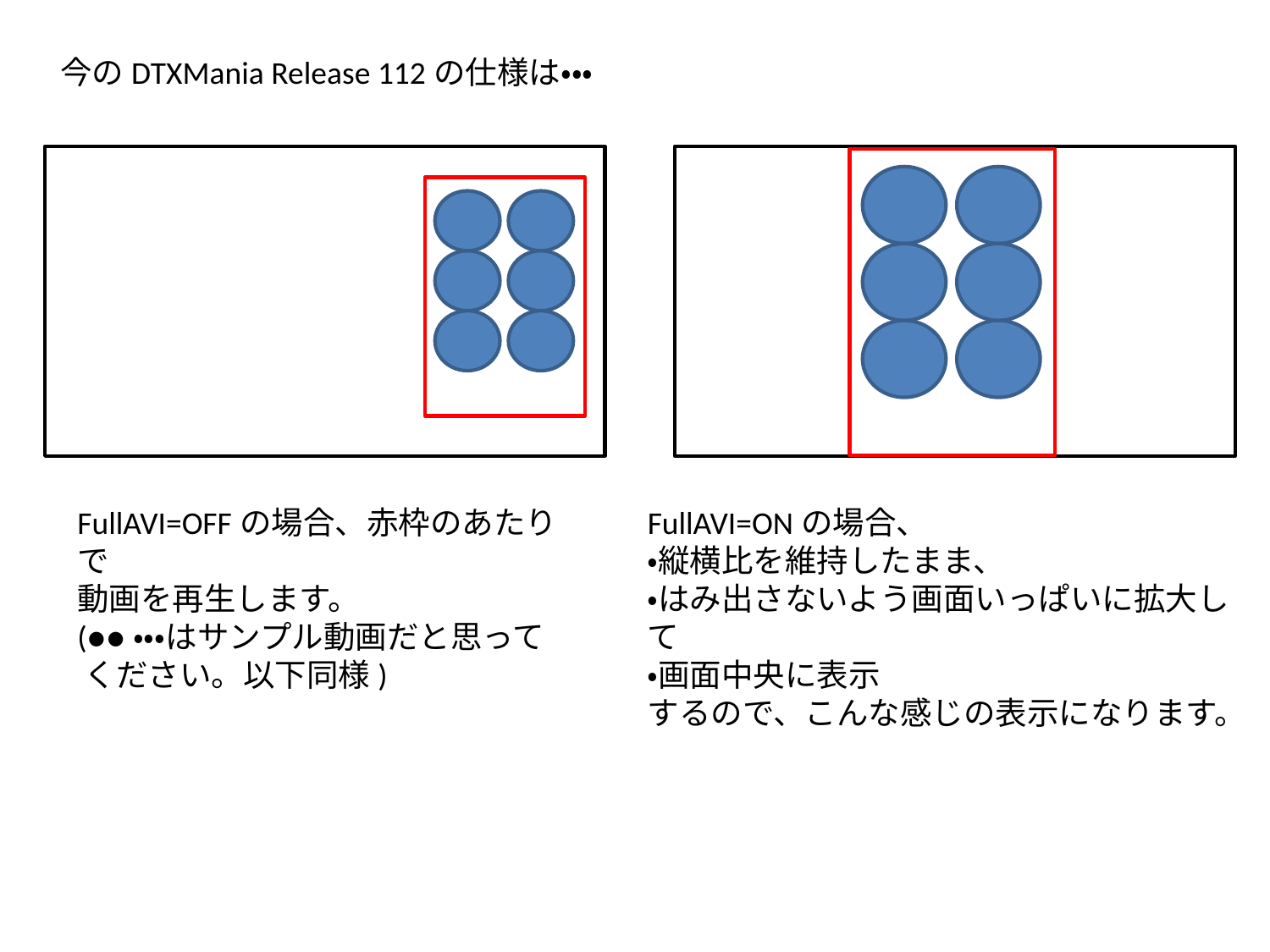

今のDTXMania Release 112の仕様は・・・

FullAVI=OFFの場合、赤枠のあたりで
動画を再生します。
(●●・・・はサンプル動画だと思って
 ください。以下同様)
FullAVI=ONの場合、
・縦横比を維持したまま、
・はみ出さないよう画面いっぱいに拡大して
・画面中央に表示
するので、こんな感じの表示になります。